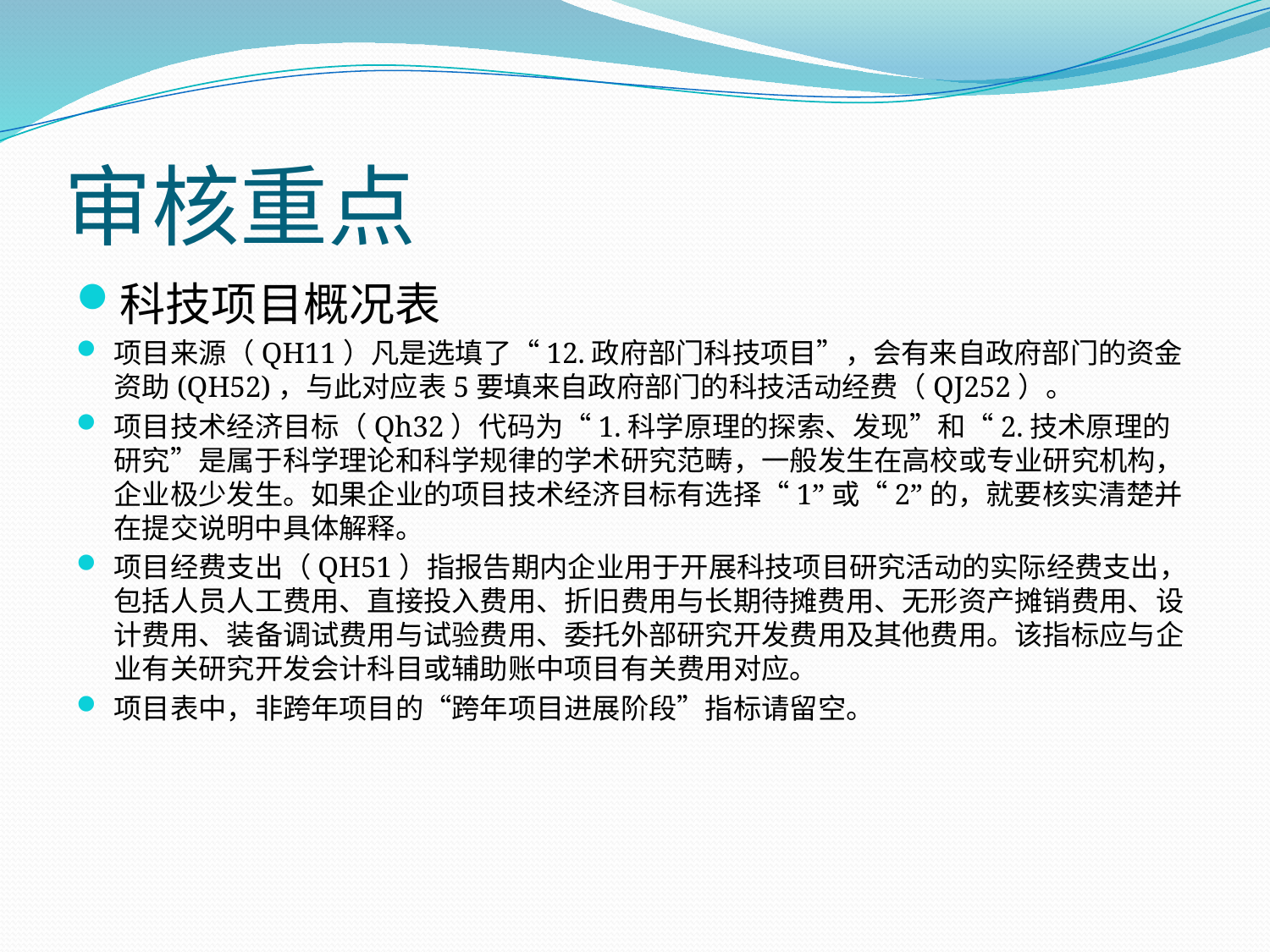

# 审核重点
科技项目概况表
项目来源（QH11）凡是选填了“12.政府部门科技项目”，会有来自政府部门的资金资助(QH52)，与此对应表5要填来自政府部门的科技活动经费（QJ252）。
项目技术经济目标（Qh32）代码为“1.科学原理的探索、发现”和“2.技术原理的研究”是属于科学理论和科学规律的学术研究范畴，一般发生在高校或专业研究机构，企业极少发生。如果企业的项目技术经济目标有选择“1”或“2”的，就要核实清楚并在提交说明中具体解释。
项目经费支出（QH51）指报告期内企业用于开展科技项目研究活动的实际经费支出，包括人员人工费用、直接投入费用、折旧费用与长期待摊费用、无形资产摊销费用、设计费用、装备调试费用与试验费用、委托外部研究开发费用及其他费用。该指标应与企业有关研究开发会计科目或辅助账中项目有关费用对应。
项目表中，非跨年项目的“跨年项目进展阶段”指标请留空。